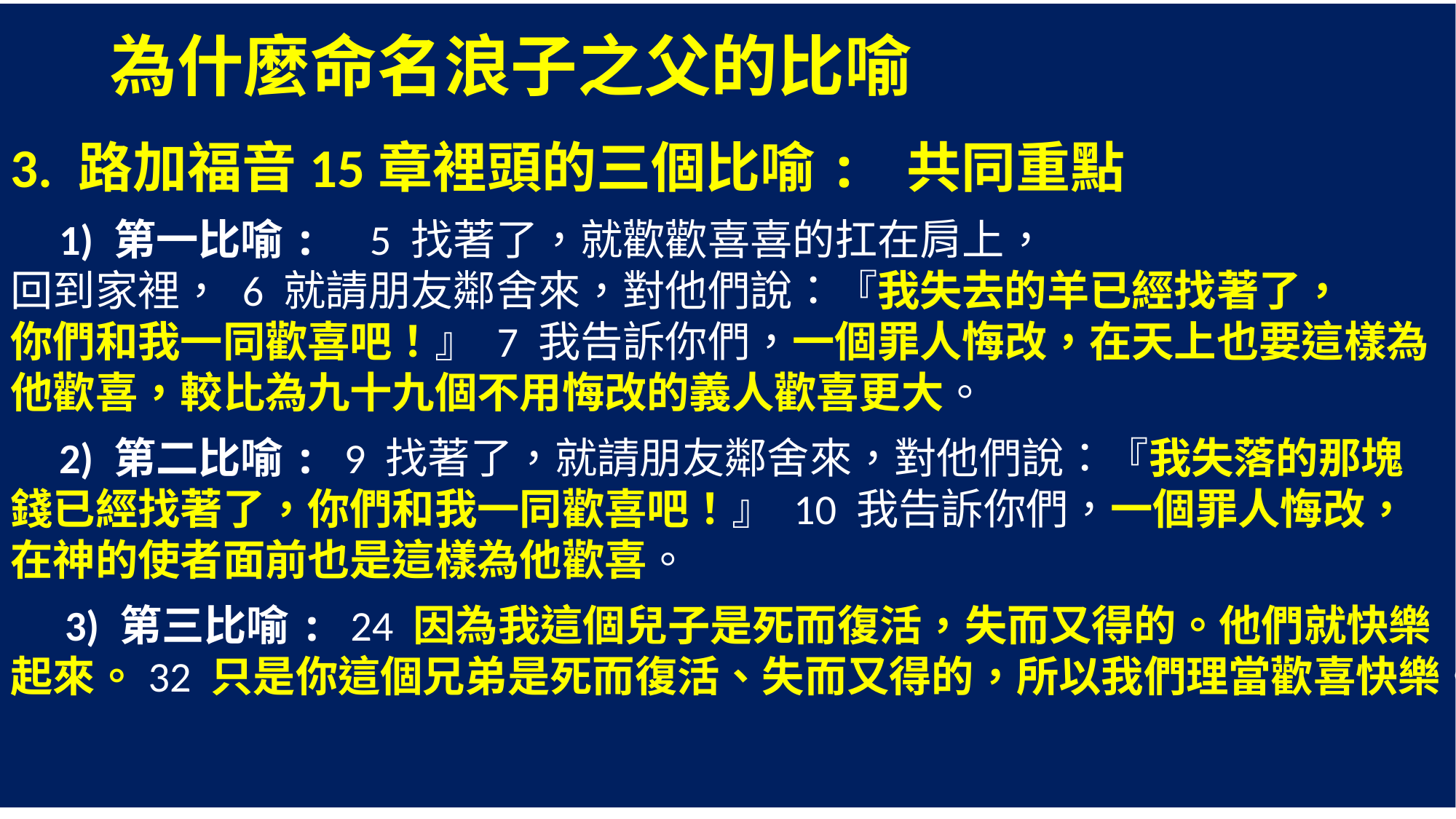

為什麼命名浪子之父的比喻

3. 路加福音15章裡頭的三個比喻: 共同重點

     1) 第一比喻:  5 找著了，就歡歡喜喜的扛在肩上，
回到家裡， 6 就請朋友鄰舍來，對他們說：『我失去的羊已經找著了，
你們和我一同歡喜吧！』 7 我告訴你們，一個罪人悔改，在天上也要這樣為他歡喜，較比為九十九個不用悔改的義人歡喜更大。

     2) 第二比喻: 9 找著了，就請朋友鄰舍來，對他們說：『我失落的那塊錢已經找著了，你們和我一同歡喜吧！』 10 我告訴你們，一個罪人悔改，在神的使者面前也是這樣為他歡喜。

    3) 第三比喻: 24 因為我這個兒子是死而復活，失而又得的。他們就快樂起來。32 只是你這個兄弟是死而復活、失而又得的，所以我們理當歡喜快樂。